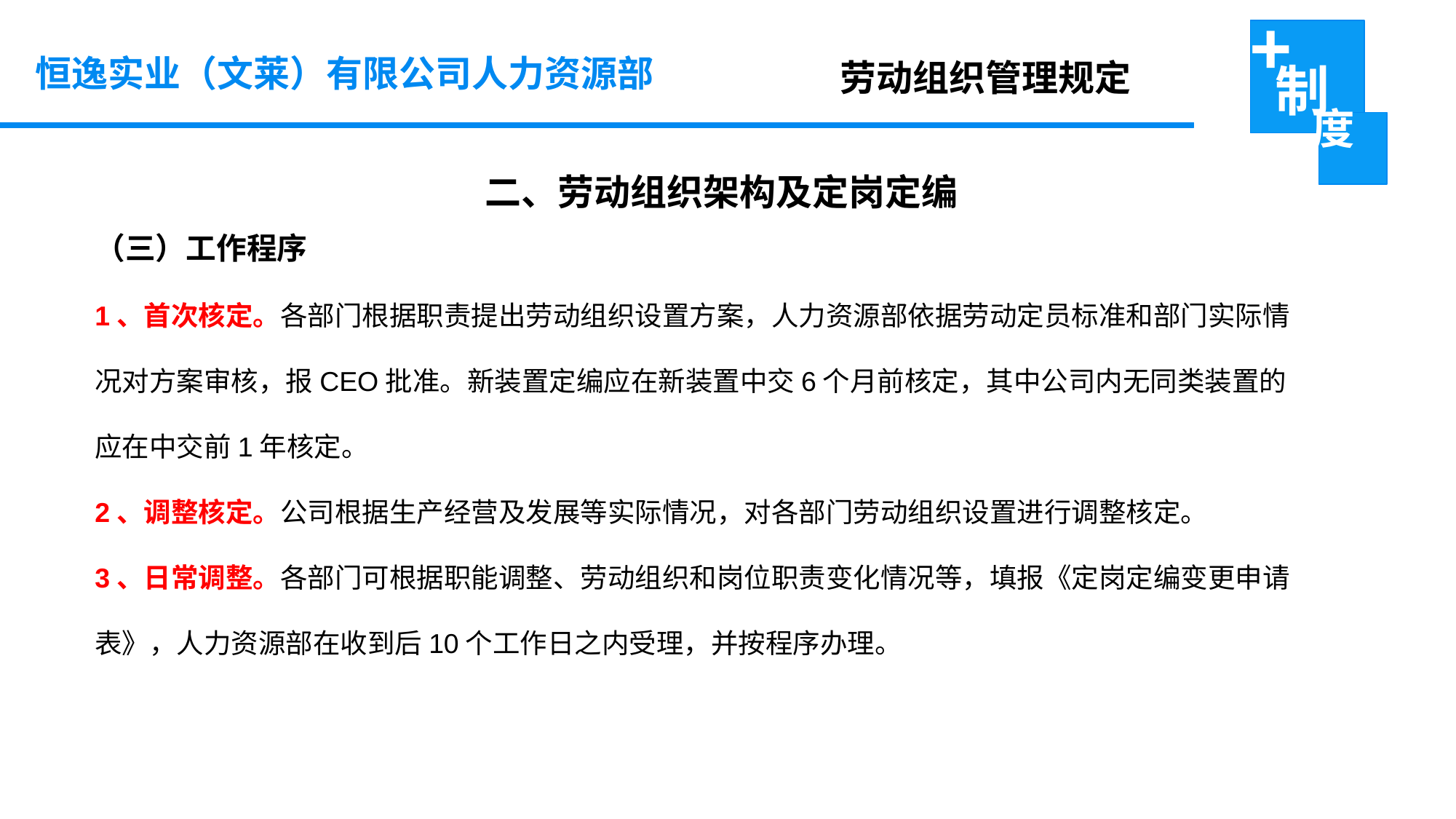

恒逸实业（文莱）有限公司人力资源部
劳动组织管理规定
二、劳动组织架构及定岗定编
（三）工作程序
1、首次核定。各部门根据职责提出劳动组织设置方案，人力资源部依据劳动定员标准和部门实际情况对方案审核，报CEO批准。新装置定编应在新装置中交6个月前核定，其中公司内无同类装置的应在中交前1年核定。
2、调整核定。公司根据生产经营及发展等实际情况，对各部门劳动组织设置进行调整核定。
3、日常调整。各部门可根据职能调整、劳动组织和岗位职责变化情况等，填报《定岗定编变更申请表》，人力资源部在收到后10个工作日之内受理，并按程序办理。